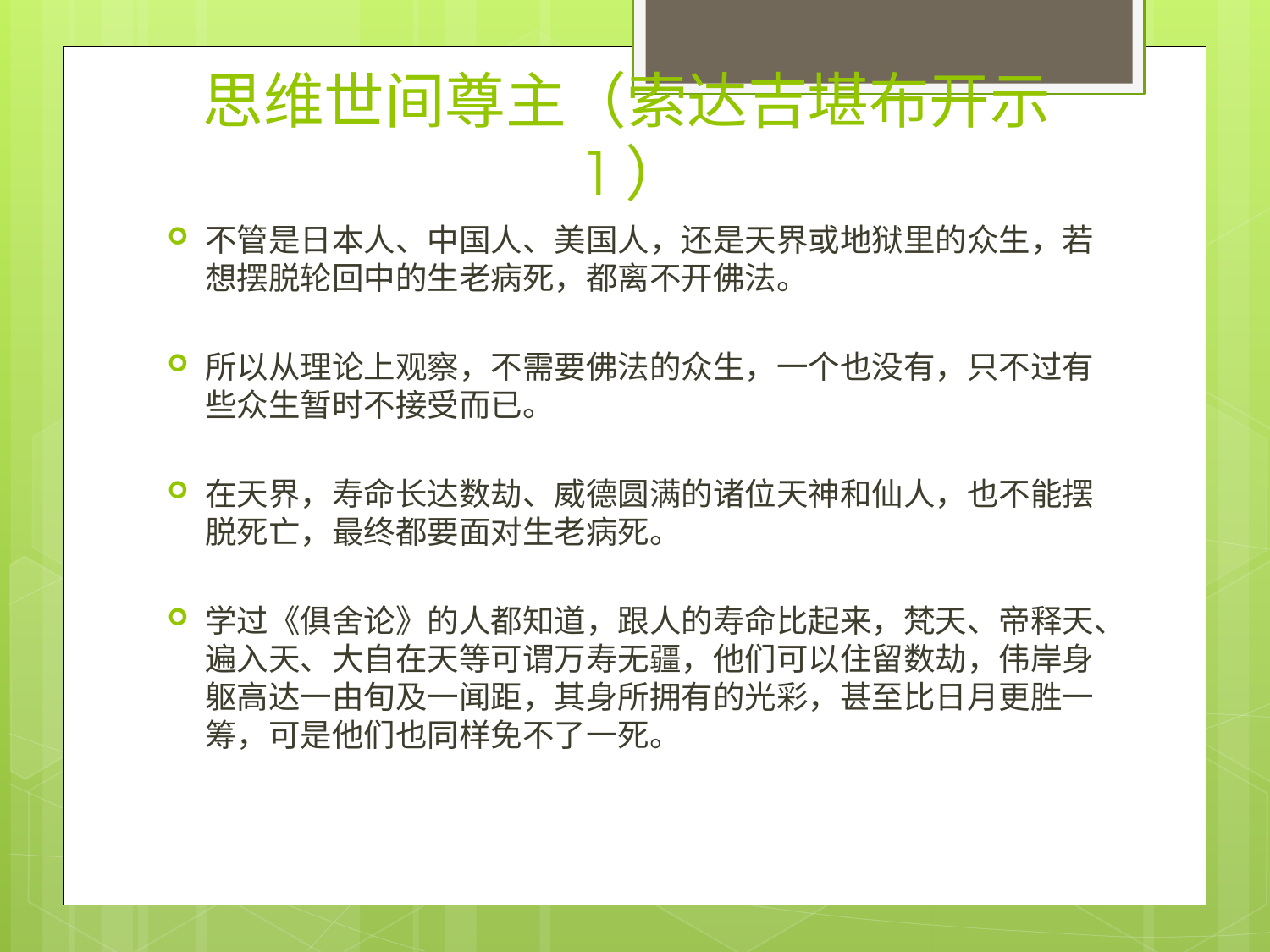

# 思维世间尊主（索达吉堪布开示1）
不管是日本人、中国人、美国人，还是天界或地狱里的众生，若想摆脱轮回中的生老病死，都离不开佛法。

所以从理论上观察，不需要佛法的众生，一个也没有，只不过有些众生暂时不接受而已。

在天界，寿命长达数劫、威德圆满的诸位天神和仙人，也不能摆脱死亡，最终都要面对生老病死。

学过《俱舍论》的人都知道，跟人的寿命比起来，梵天、帝释天、遍入天、大自在天等可谓万寿无疆，他们可以住留数劫，伟岸身躯高达一由旬及一闻距，其身所拥有的光彩，甚至比日月更胜一筹，可是他们也同样免不了一死。